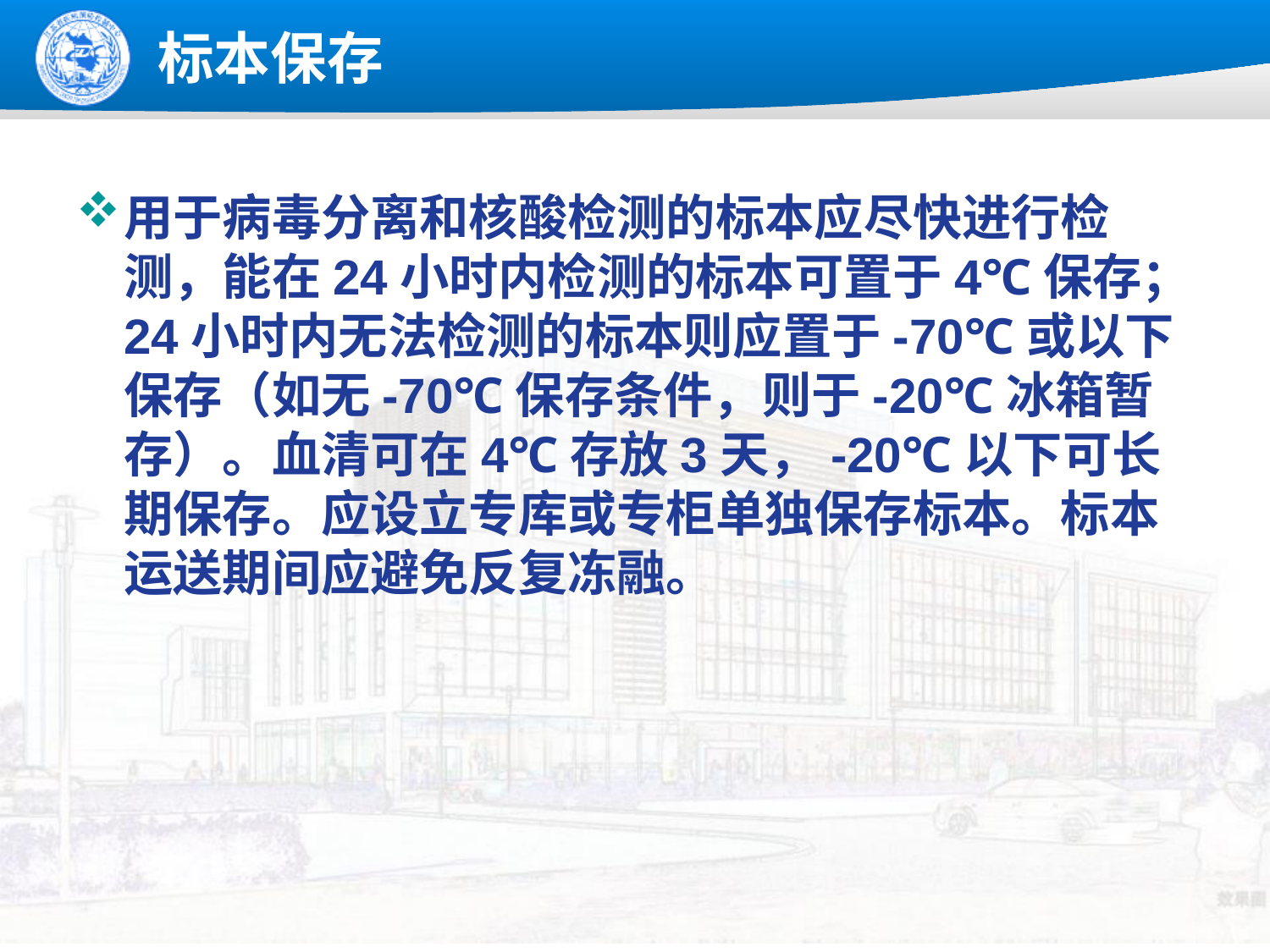

# 标本保存
用于病毒分离和核酸检测的标本应尽快进行检测，能在24小时内检测的标本可置于4℃保存；24小时内无法检测的标本则应置于-70℃或以下保存（如无-70℃保存条件，则于-20℃冰箱暂存）。血清可在4℃存放3天，-20℃以下可长期保存。应设立专库或专柜单独保存标本。标本运送期间应避免反复冻融。